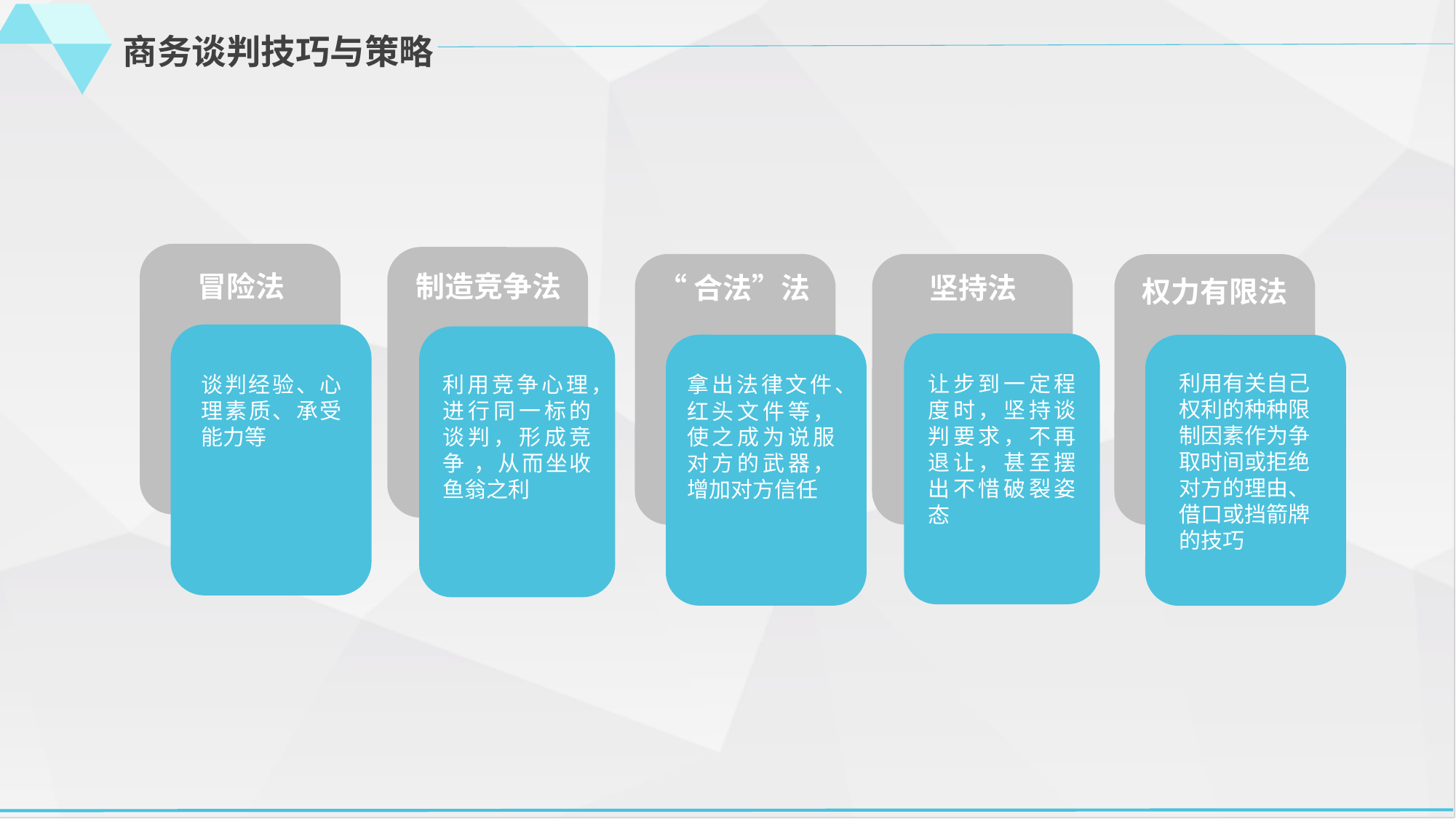

商务谈判技巧与策略

冒险法
制造竞争法
“合法”法
坚持法
权力有限法

利用有关自己权利的种种限制因素作为争取时间或拒绝对方的理由、借口或挡箭牌的技巧
让步到一定程度时，坚持谈判要求，不再退让，甚至摆出不惜破裂姿态
利用竞争心理，进行同一标的谈判，形成竞争 ，从而坐收鱼翁之利
谈判经验、心理素质、承受能力等
拿出法律文件、红头文件等，使之成为说服对方的武器，增加对方信任